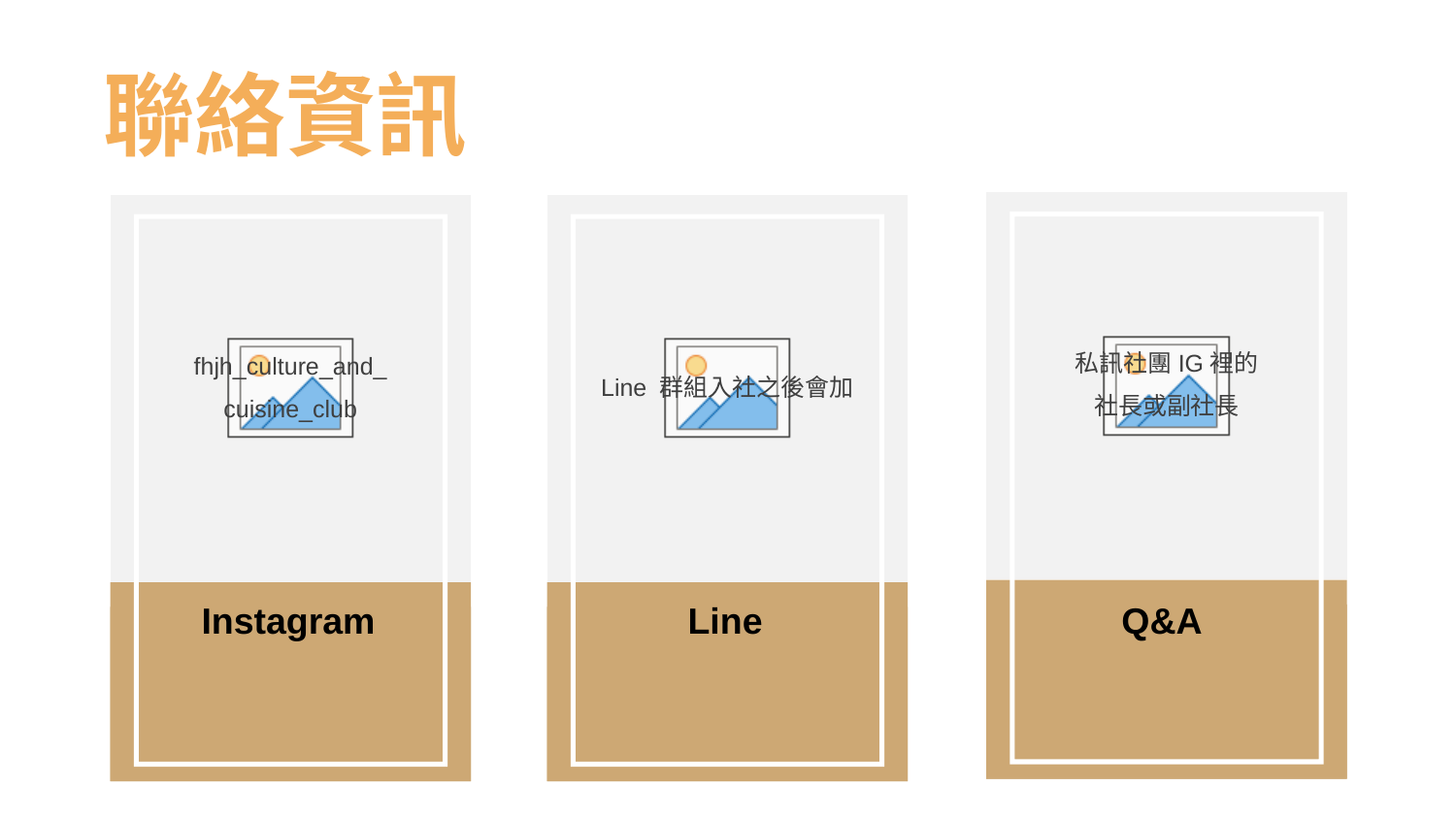

聯絡資訊
私訊社團IG裡的
社長或副社長

fhjh_culture_and_
cuisine_club

Line 群組入社之後會加

Instagram
Line
Q&A

Josephine Lee
Josephine Lee
Content  Here
Content  Here